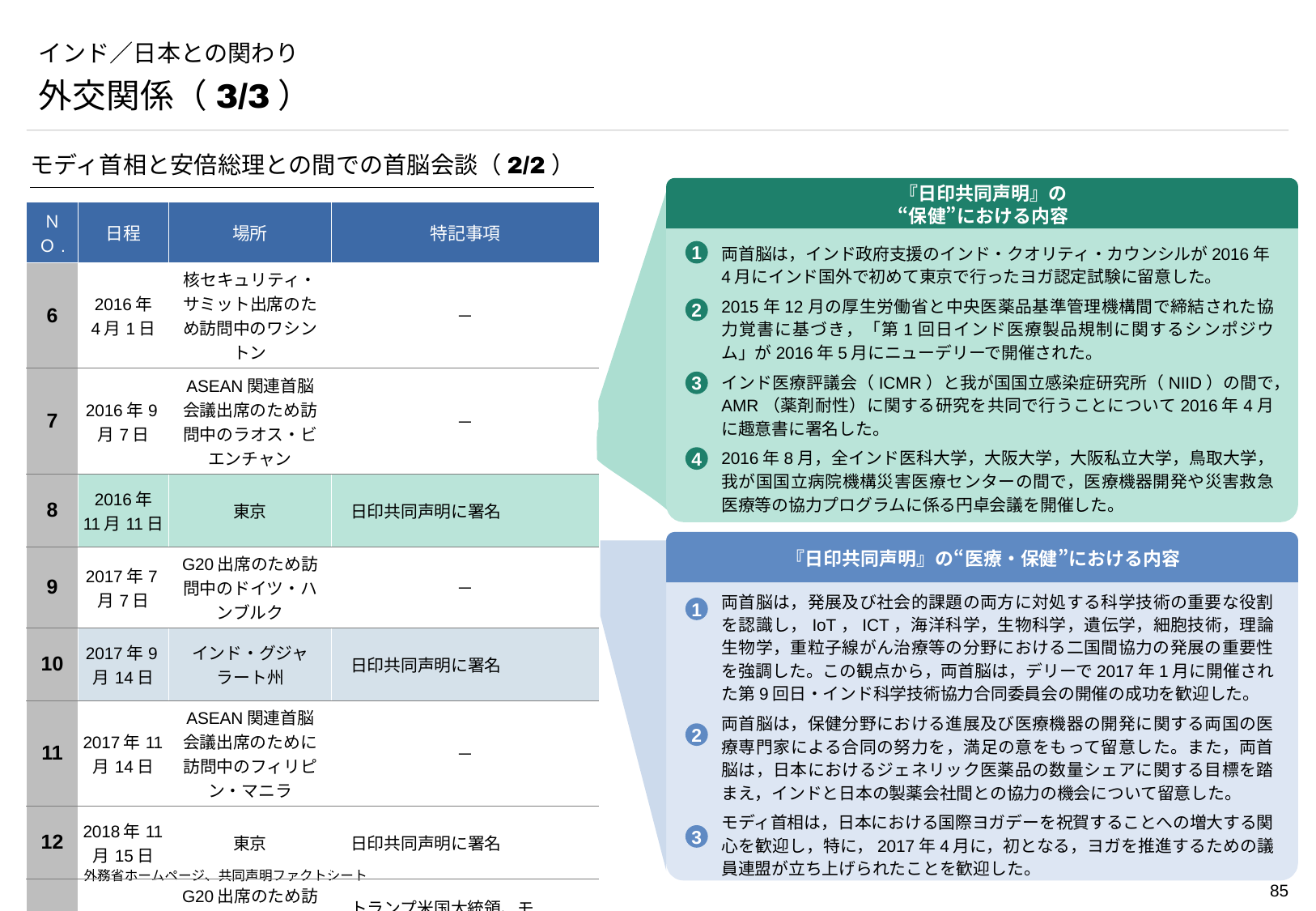

# インド／日本との関わり
外交関係（3/3）
モディ首相と安倍総理との間での首脳会談（2/2）
『日印共同声明』の
“保健”における内容

| ＮＯ. | 日程 | 場所 | 特記事項 |
| --- | --- | --- | --- |
| 6 | 2016年 4月1日 | 核セキュリティ・サミット出席のため訪問中のワシントン | － |
| 7 | 2016年9月7日 | ASEAN関連首脳会議出席のため訪問中のラオス・ビエンチャン | － |
| 8 | 2016年 11月11日 | 東京 | 日印共同声明に署名 |
| 9 | 2017年7月7日 | G20出席のため訪問中のドイツ・ハンブルク | － |
| 10 | 2017年9月14日 | インド・グジャラート州 | 日印共同声明に署名 |
| 11 | 2017年11月14日 | ASEAN関連首脳会議出席のために訪問中のフィリピン・マニラ | － |
| 12 | 2018年11月15日 | 東京 | 日印共同声明に署名 |
| 13 | 2018年11月30日 | G20出席のため訪問中のアルゼンチン・ブエノスアイレス | トランプ米国大統領、モディ・インド首相と初の日米印首脳会合を実施 |
両首脳は，インド政府支援のインド・クオリティ・カウンシルが2016年4月にインド国外で初めて東京で行ったヨガ認定試験に留意した。
2015年12月の厚生労働省と中央医薬品基準管理機構間で締結された協力覚書に基づき，「第1回日インド医療製品規制に関するシンポジウム」が2016年5月にニューデリーで開催された。
インド医療評議会（ICMR）と我が国国立感染症研究所（NIID）の間で，AMR（薬剤耐性）に関する研究を共同で行うことについて2016年4月に趣意書に署名した。
2016年8月，全インド医科大学，大阪大学，大阪私立大学，鳥取大学，我が国国立病院機構災害医療センターの間で，医療機器開発や災害救急医療等の協力プログラムに係る円卓会議を開催した。
1
2
3
4
『日印共同声明』の“医療・保健”における内容

両首脳は，発展及び社会的課題の両方に対処する科学技術の重要な役割を認識し，IoT，ICT，海洋科学，生物科学，遺伝学，細胞技術，理論生物学，重粒子線がん治療等の分野における二国間協力の発展の重要性を強調した。この観点から，両首脳は，デリーで2017年1月に開催された第9回日・インド科学技術協力合同委員会の開催の成功を歓迎した。
両首脳は，保健分野における進展及び医療機器の開発に関する両国の医療専門家による合同の努力を，満足の意をもって留意した。また，両首脳は，日本におけるジェネリック医薬品の数量シェアに関する目標を踏まえ，インドと日本の製薬会社間との協力の機会について留意した。
モディ首相は，日本における国際ヨガデーを祝賀することへの増大する関心を歓迎し，特に，2017年4月に，初となる，ヨガを推進するための議員連盟が立ち上げられたことを歓迎した。
1

2
3
（出所） 外務省ホームページ、共同声明ファクトシート